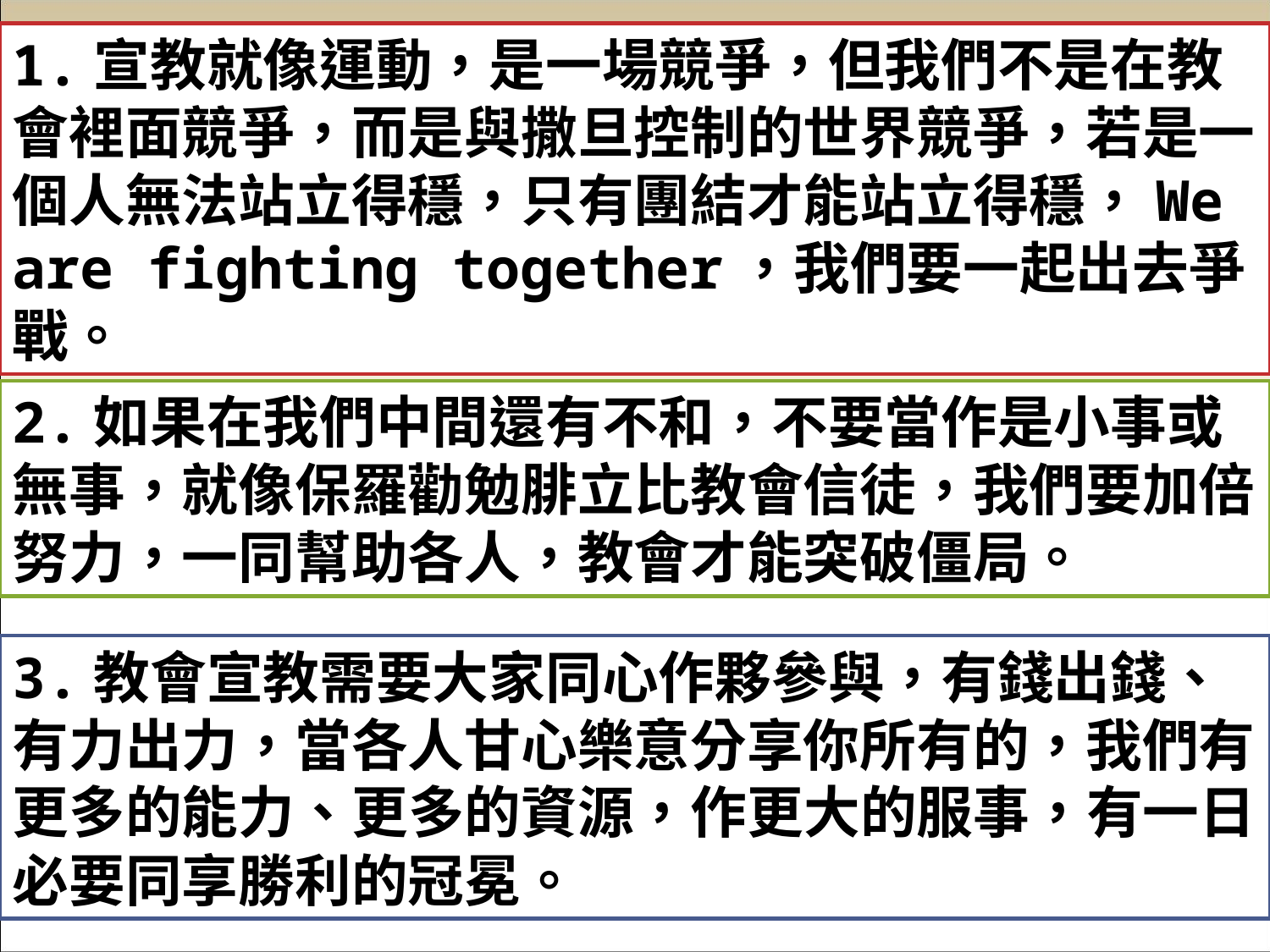

1.宣教就像運動，是一場競爭，但我們不是在教會裡面競爭，而是與撒旦控制的世界競爭，若是一個人無法站立得穩，只有團結才能站立得穩，We are fighting together，我們要一起出去爭戰。
2.如果在我們中間還有不和，不要當作是小事或無事，就像保羅勸勉腓立比教會信徒，我們要加倍努力，一同幫助各人，教會才能突破僵局。
3.教會宣教需要大家同心作夥參與，有錢出錢、有力出力，當各人甘心樂意分享你所有的，我們有更多的能力、更多的資源，作更大的服事，有一日必要同享勝利的冠冕。